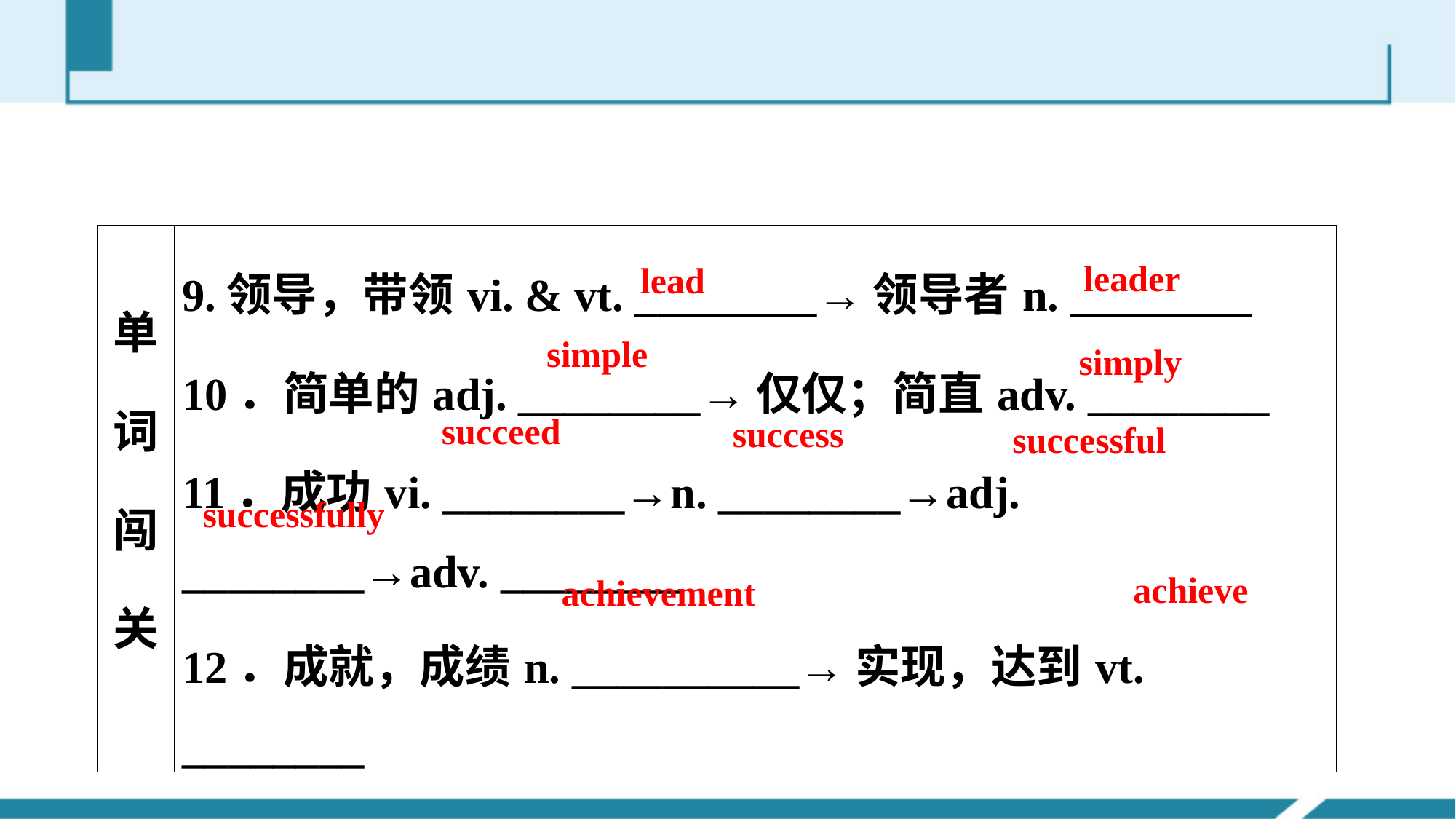

| 单词闯关 | 9.领导，带领vi. & vt. \_\_\_\_\_\_\_\_→领导者n. \_\_\_\_\_\_\_\_ 10．简单的adj. \_\_\_\_\_\_\_\_→仅仅；简直adv. \_\_\_\_\_\_\_\_ 11．成功vi. \_\_\_\_\_\_\_\_→n. \_\_\_\_\_\_\_\_→adj. \_\_\_\_\_\_\_\_→adv. \_\_\_\_\_\_\_\_ 12．成就，成绩n. \_\_\_\_\_\_\_\_\_\_→实现，达到vt. \_\_\_\_\_\_\_\_ |
| --- | --- |
 leader
lead
simple
simply
succeed
success
successful
successfully
achieve
achievement